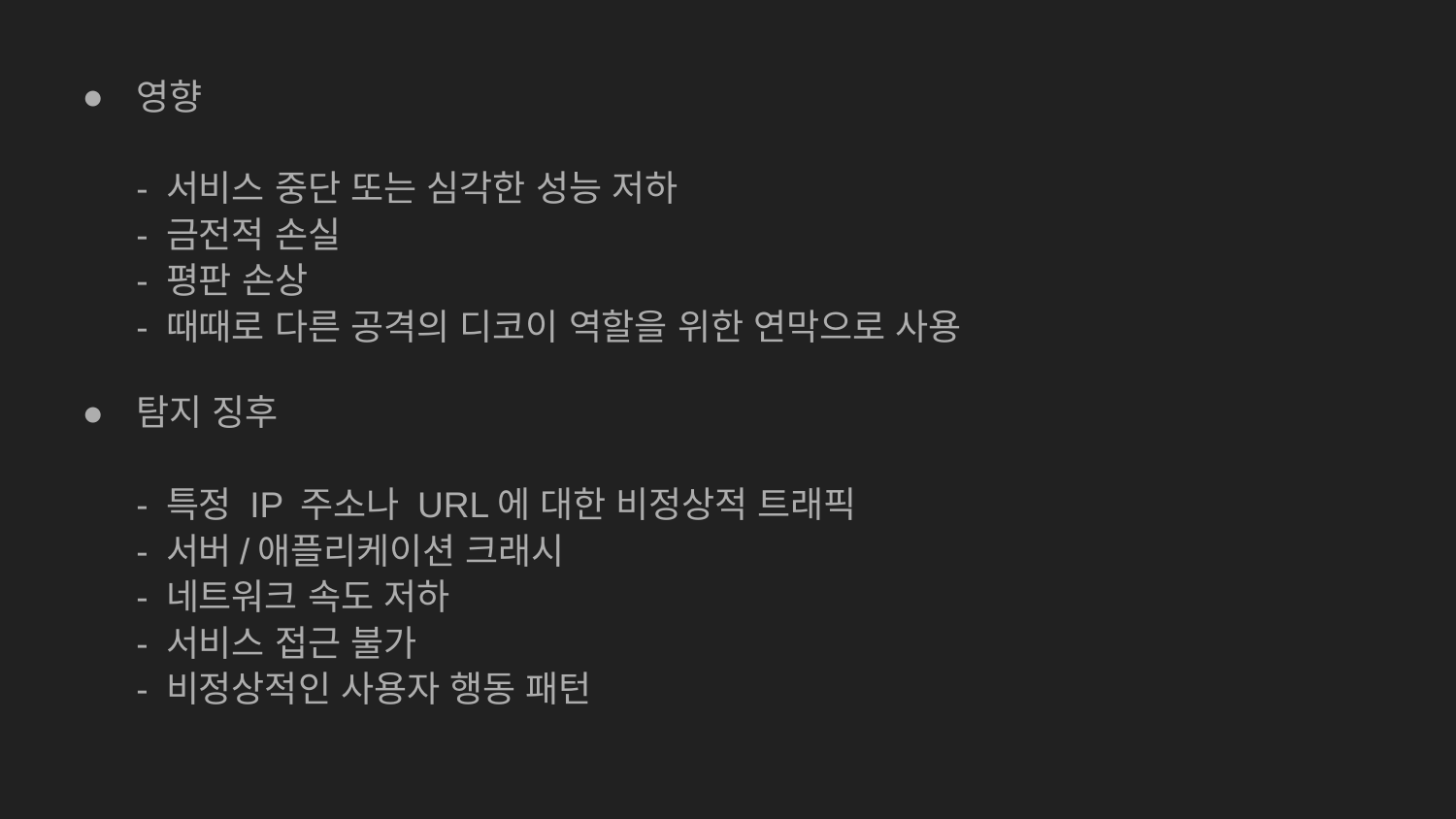

영향
- 서비스 중단 또는 심각한 성능 저하
- 금전적 손실
- 평판 손상
- 때때로 다른 공격의 디코이 역할을 위한 연막으로 사용
탐지 징후
- 특정 IP 주소나 URL에 대한 비정상적 트래픽
- 서버/애플리케이션 크래시
- 네트워크 속도 저하
- 서비스 접근 불가
- 비정상적인 사용자 행동 패턴